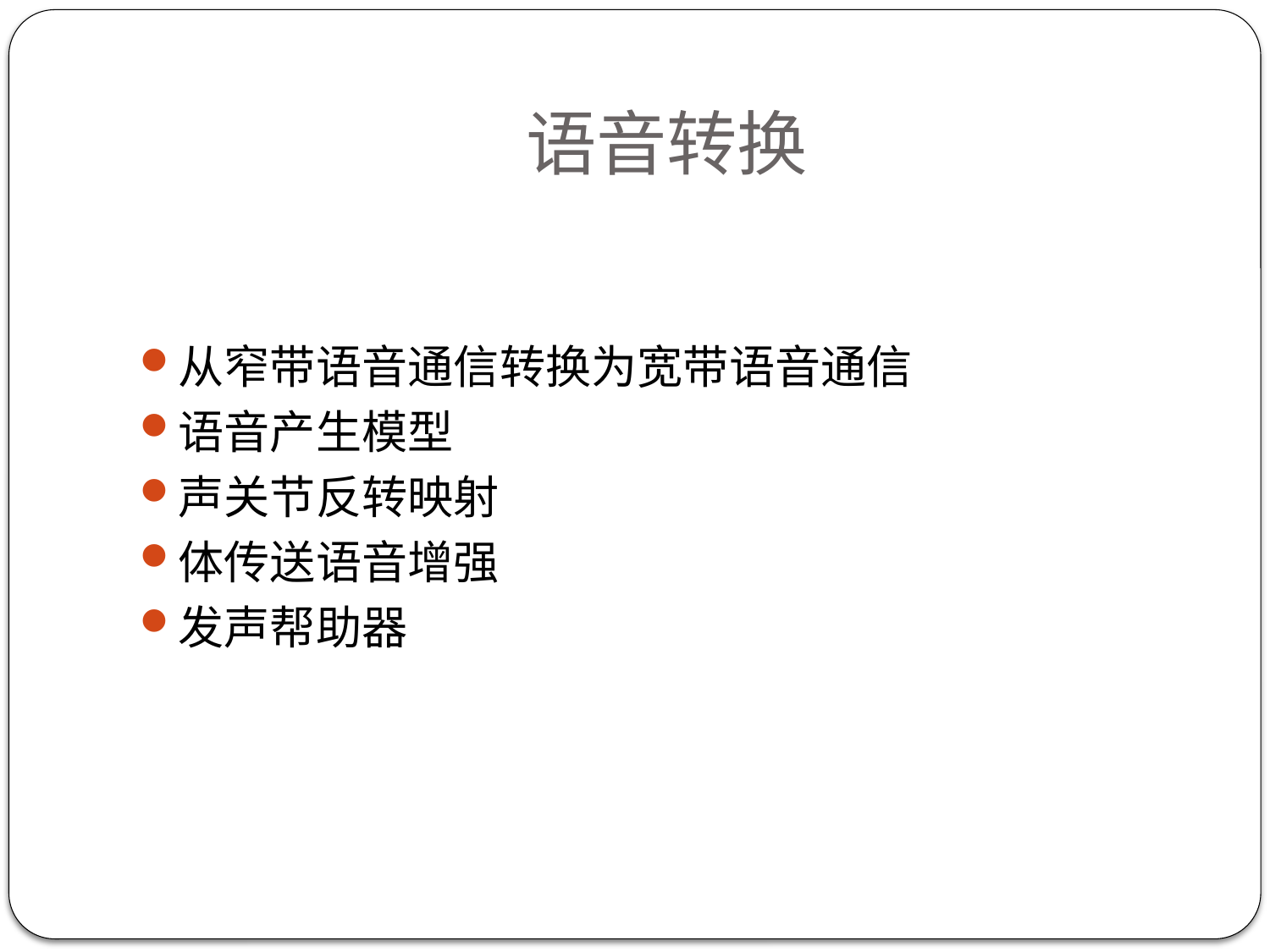

# 语音转换

从窄带语音通信转换为宽带语音通信
语音产生模型
声关节反转映射
体传送语音增强
发声帮助器